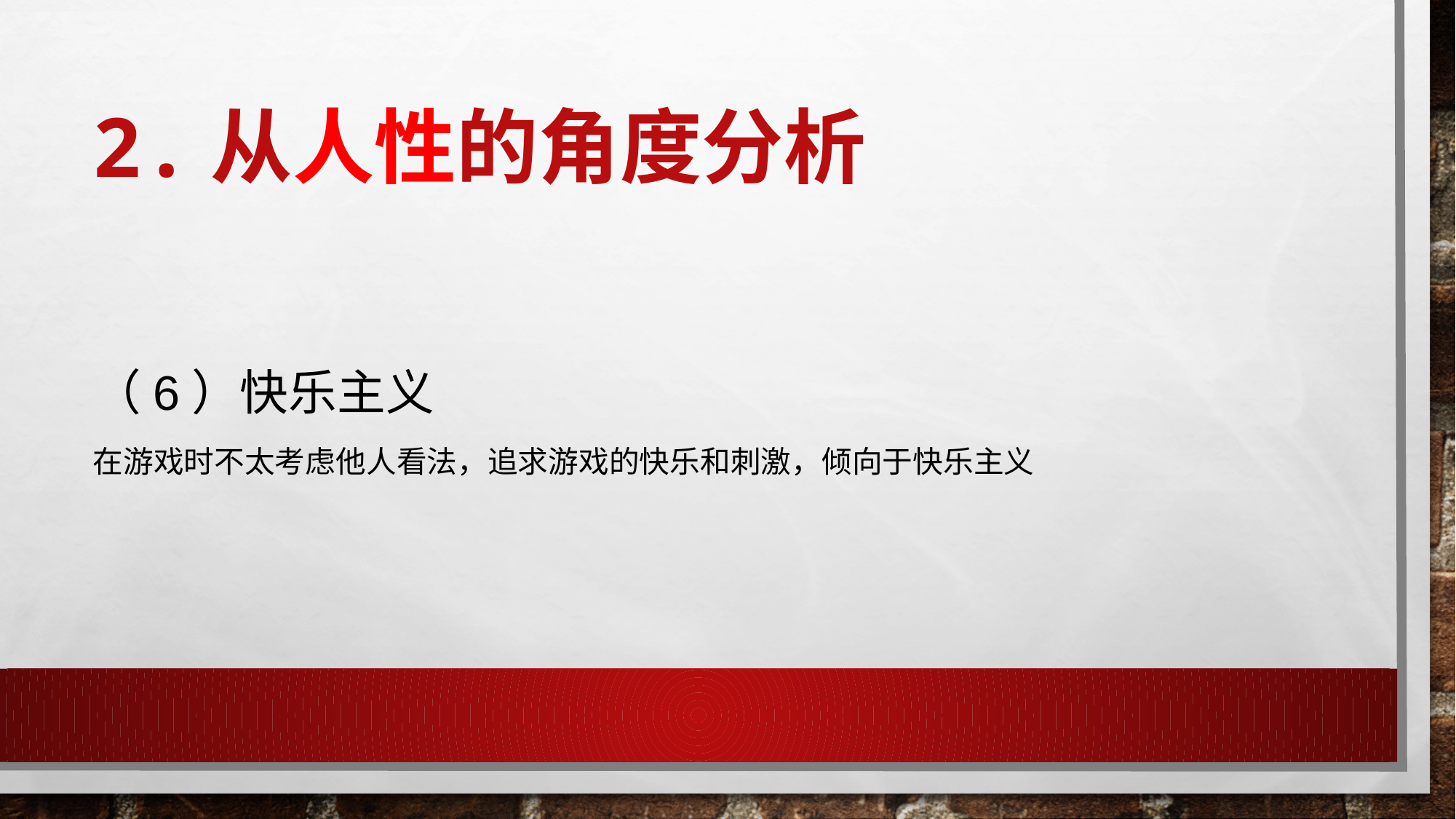

# 2.从人性的角度分析
（6）快乐主义
在游戏时不太考虑他人看法，追求游戏的快乐和刺激，倾向于快乐主义